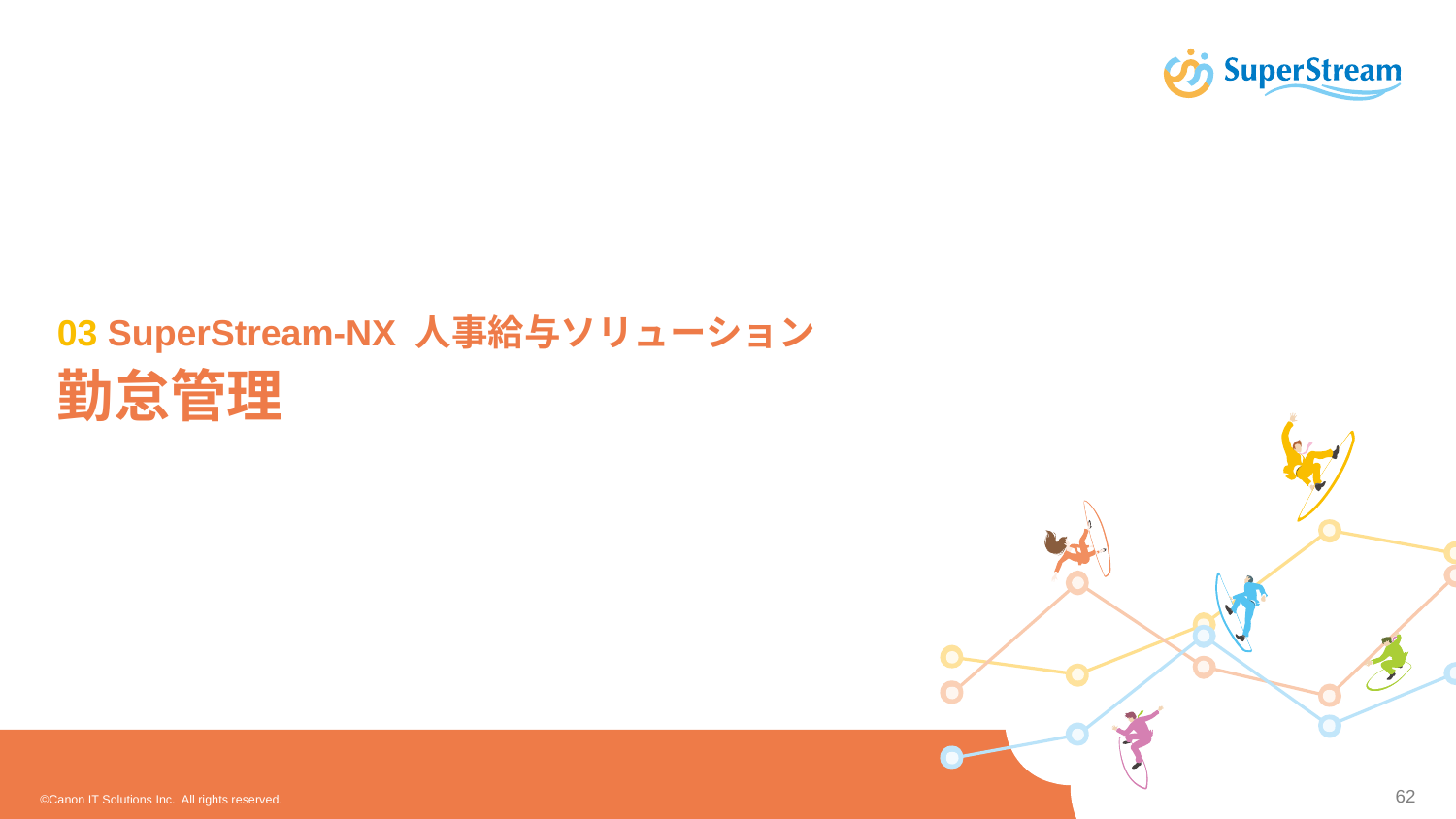

# 03 SuperStream-NX 人事給与ソリューション 勤怠管理
©Canon IT Solutions Inc.  All rights reserved.
62